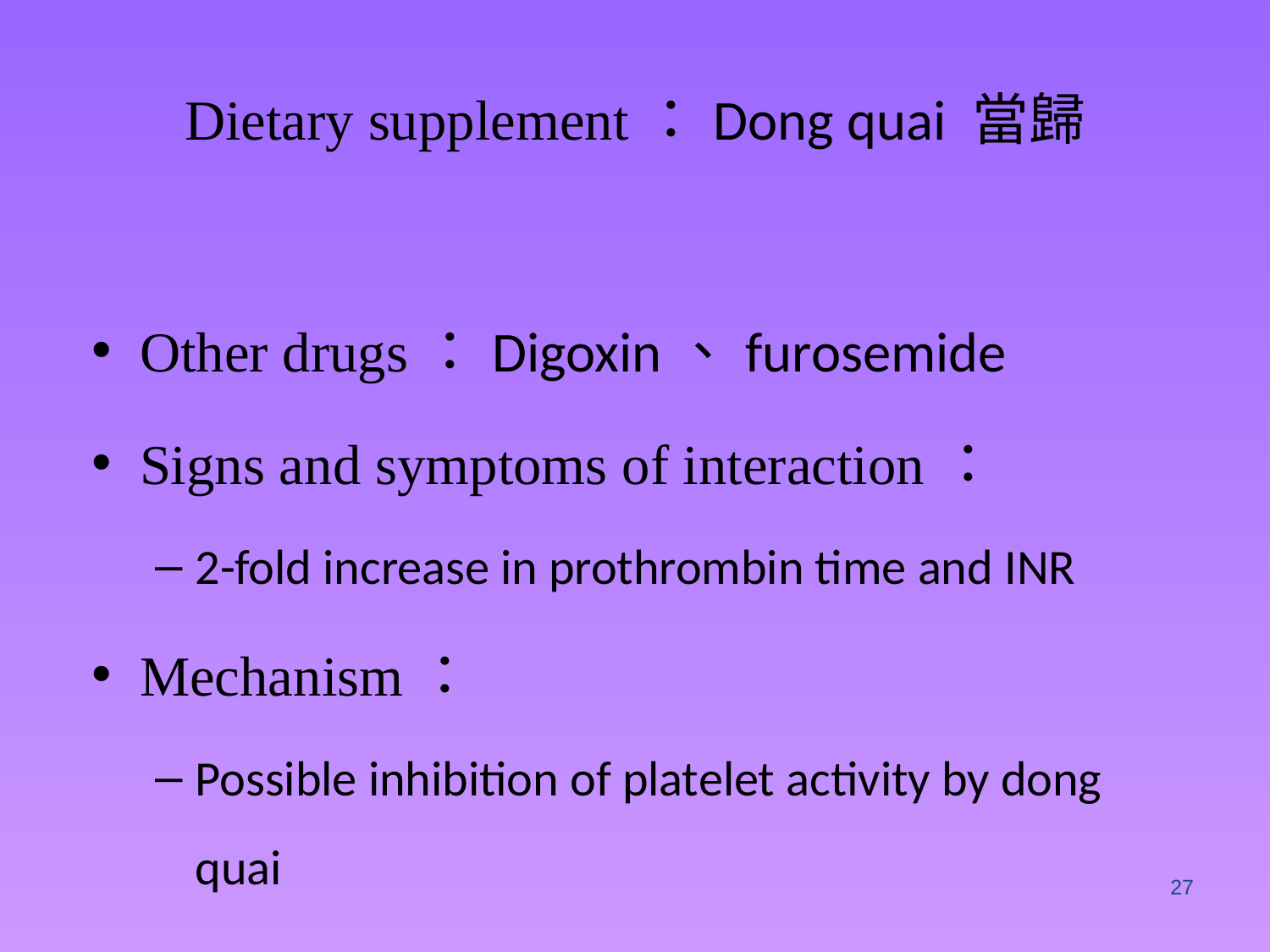

Dietary supplement：Dong quai 當歸
Other drugs：Digoxin、furosemide
Signs and symptoms of interaction：
2-fold increase in prothrombin time and INR
Mechanism：
Possible inhibition of platelet activity by dong quai

27